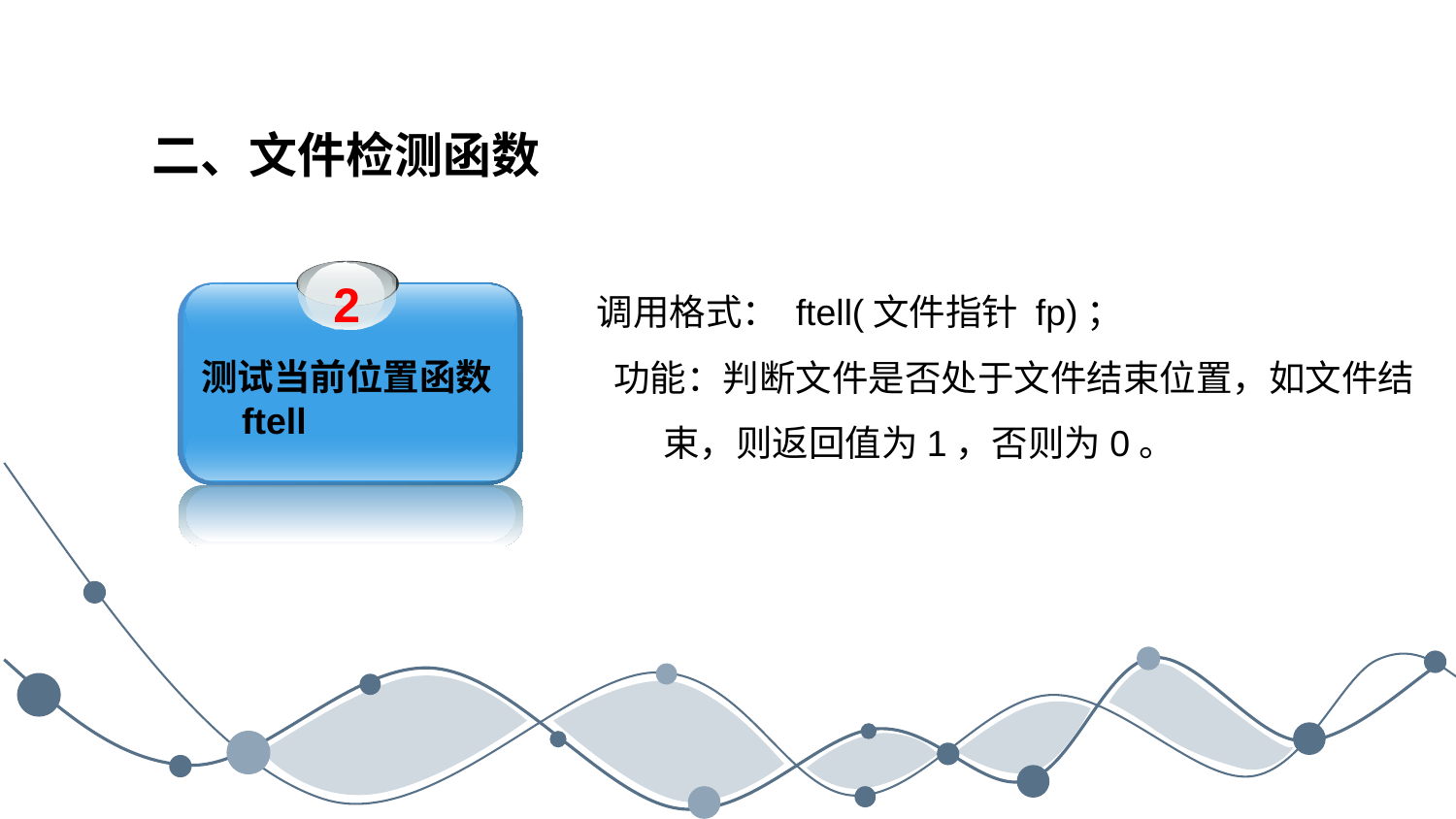

二、文件检测函数
调用格式： ftell(文件指针 fp)；
 功能：判断文件是否处于文件结束位置，如文件结
       束，则返回值为1，否则为0。

2

测试当前位置函数
    ftell